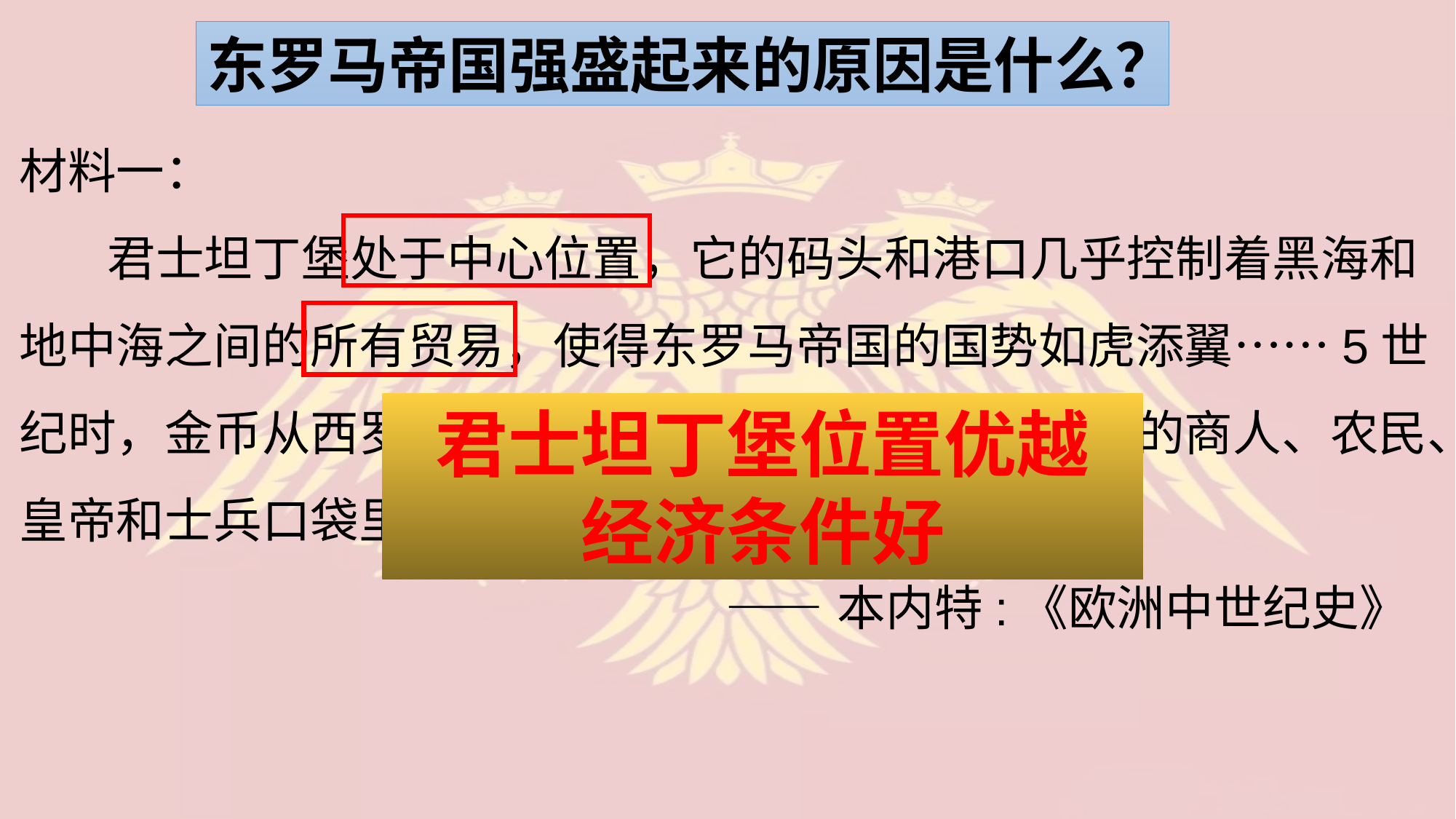

东罗马帝国强盛起来的原因是什么？
材料一：
       君士坦丁堡处于中心位置，它的码头和港口几乎控制着黑海和地中海之间的所有贸易，使得东罗马帝国的国势如虎添翼……5世纪时，金币从西罗马国库中源源流出，流到了东罗马的商人、农民、皇帝和士兵口袋里。
                                                                 ——本内特:《欧洲中世纪史》

君士坦丁堡位置优越
经济条件好